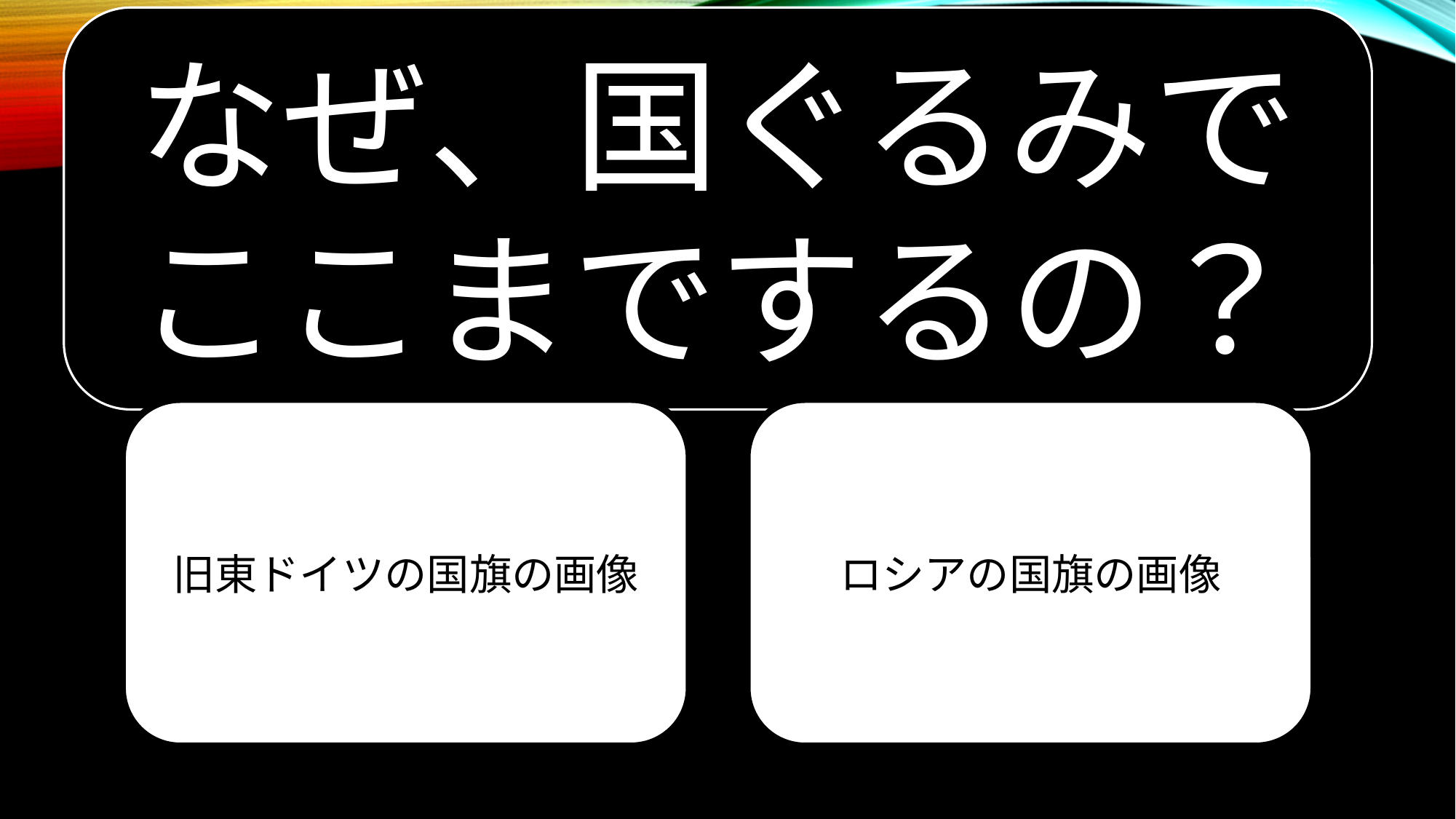

なぜ、国ぐるみで
ここまでするの？
旧東ドイツの国旗の画像
ロシアの国旗の画像